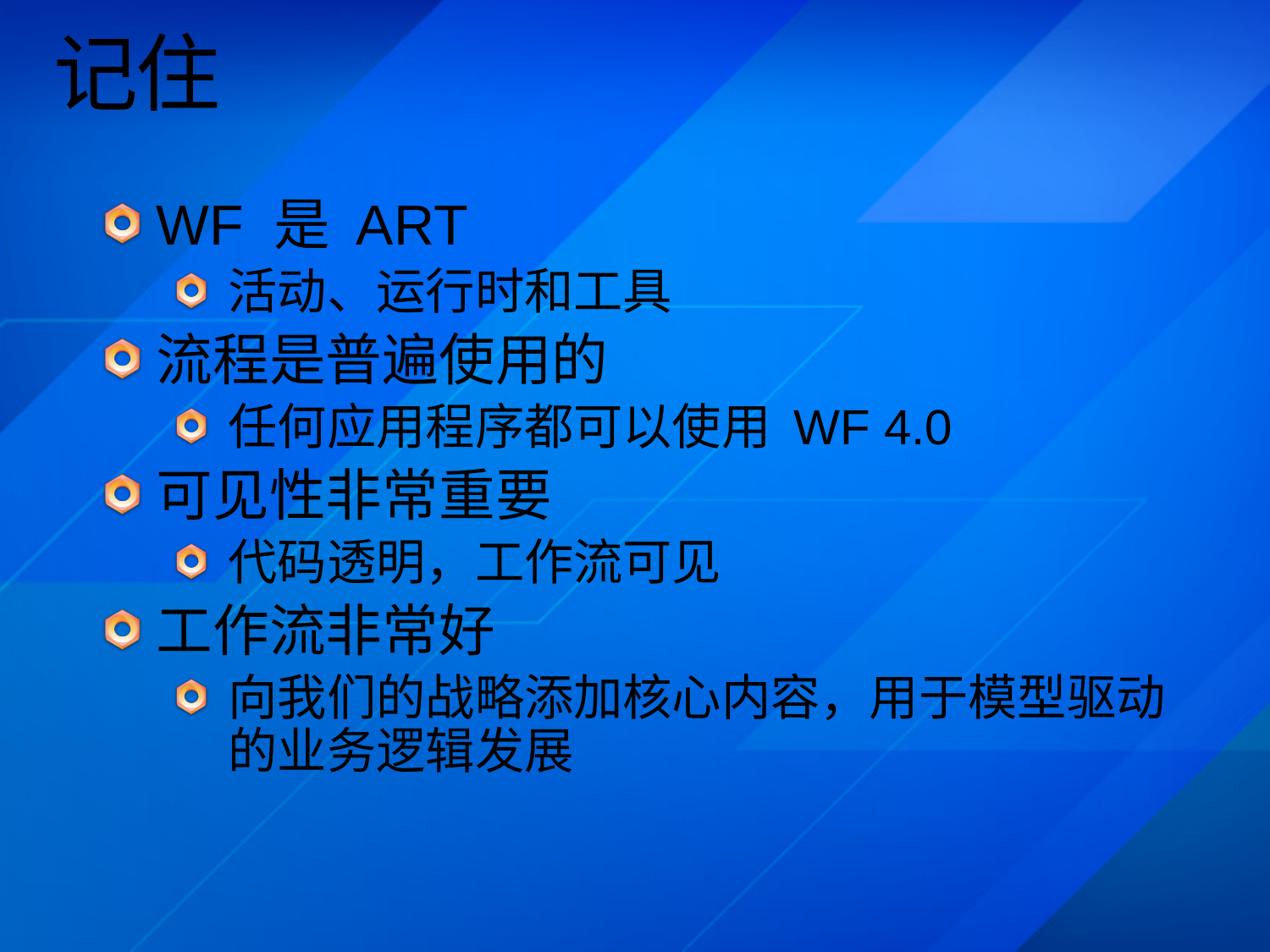

# 记住
WF 是 ART
活动、运行时和工具
流程是普遍使用的
任何应用程序都可以使用 WF 4.0
可见性非常重要
代码透明，工作流可见
工作流非常好
向我们的战略添加核心内容，用于模型驱动的业务逻辑发展